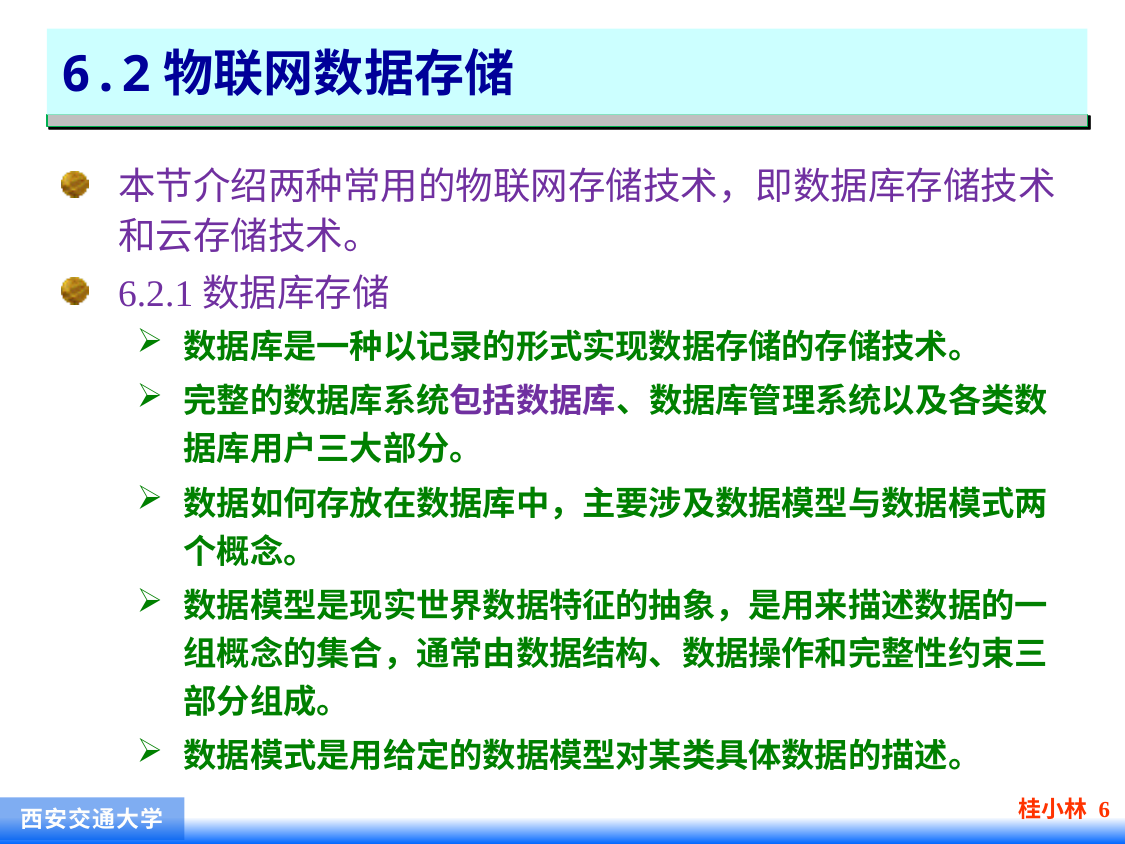

# 6.2物联网数据存储
本节介绍两种常用的物联网存储技术，即数据库存储技术和云存储技术。
6.2.1数据库存储
数据库是一种以记录的形式实现数据存储的存储技术。
完整的数据库系统包括数据库、数据库管理系统以及各类数据库用户三大部分。
数据如何存放在数据库中，主要涉及数据模型与数据模式两个概念。
数据模型是现实世界数据特征的抽象，是用来描述数据的一组概念的集合，通常由数据结构、数据操作和完整性约束三部分组成。
数据模式是用给定的数据模型对某类具体数据的描述。

桂小林 6